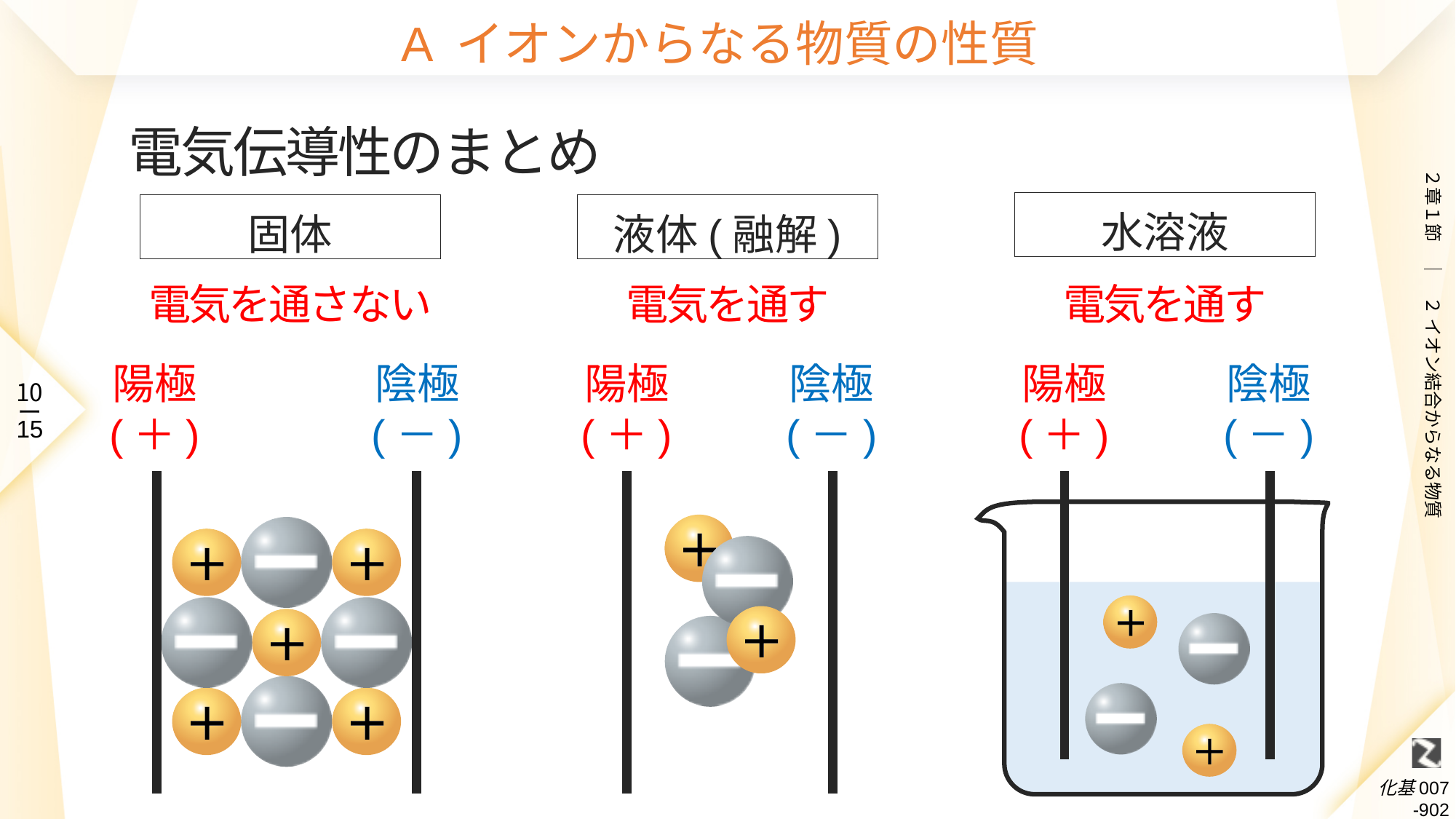

# A イオンからなる物質の性質
電気伝導性のまとめ
水溶液
固体
液体(融解)
電気を通さない
電気を通す
電気を通す
陽極
(＋)
陰極
(－)
陽極
(＋)
陰極
(－)
陽極
(＋)
陰極
(－)